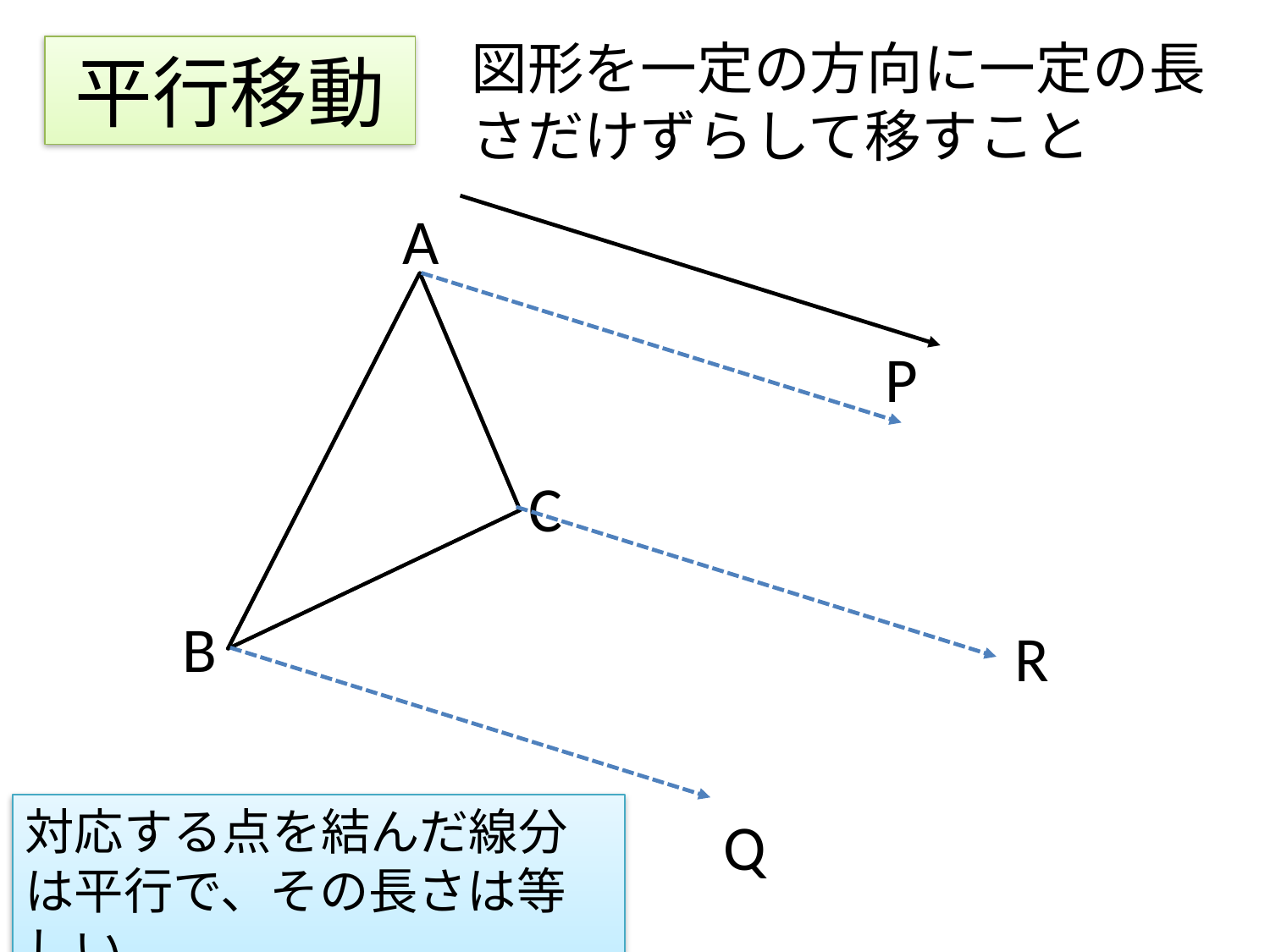

図形を一定の方向に一定の長さだけずらして移すこと
# 平行移動
A

P
C
B
R
対応する点を結んだ線分は平行で、その長さは等しい。
Q